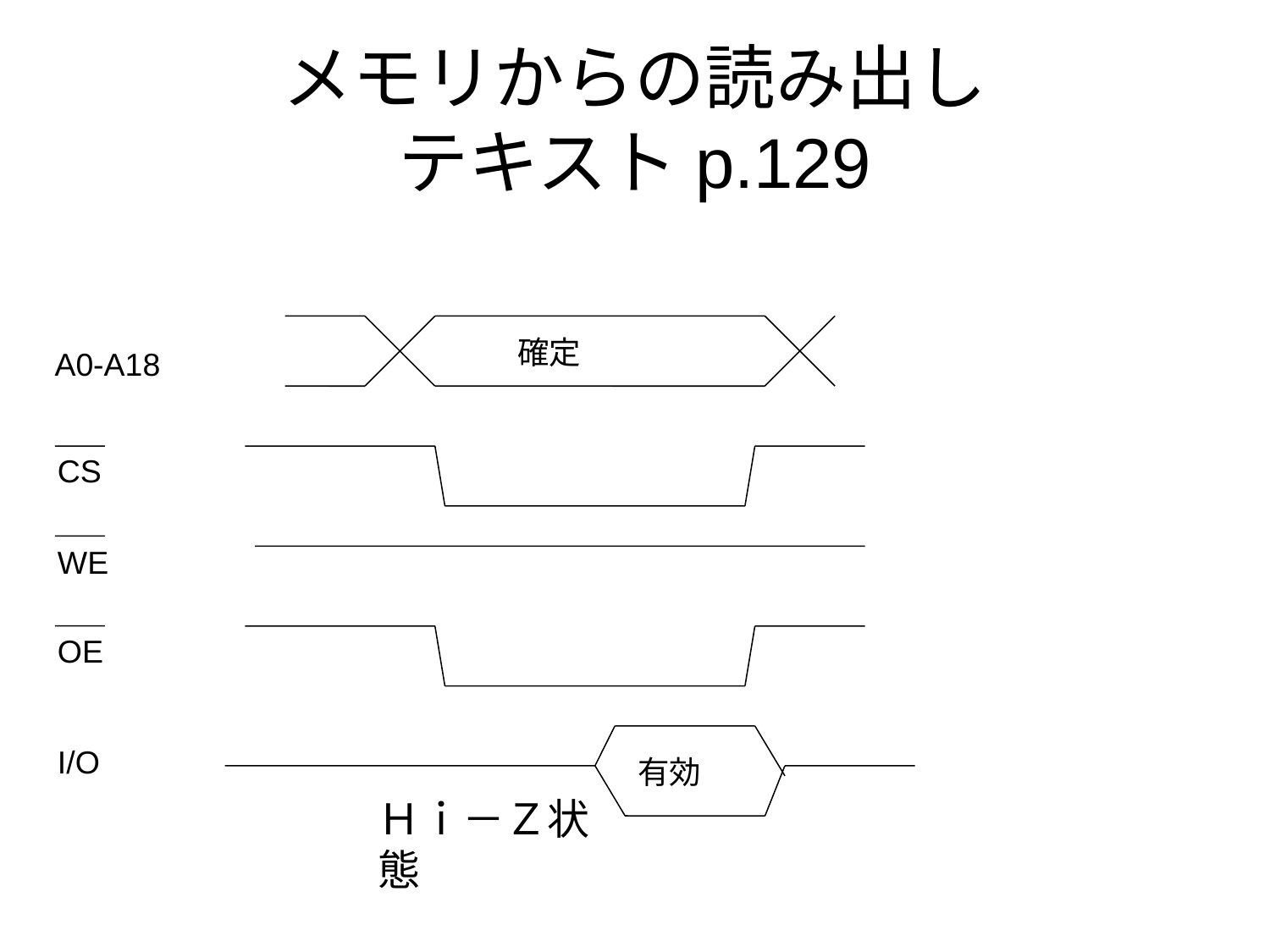

# メモリからの読み出し テキストp.129

確定
A0-A18

CS

WE

OE

I/O
有効

Ｈｉ－Ｚ状態